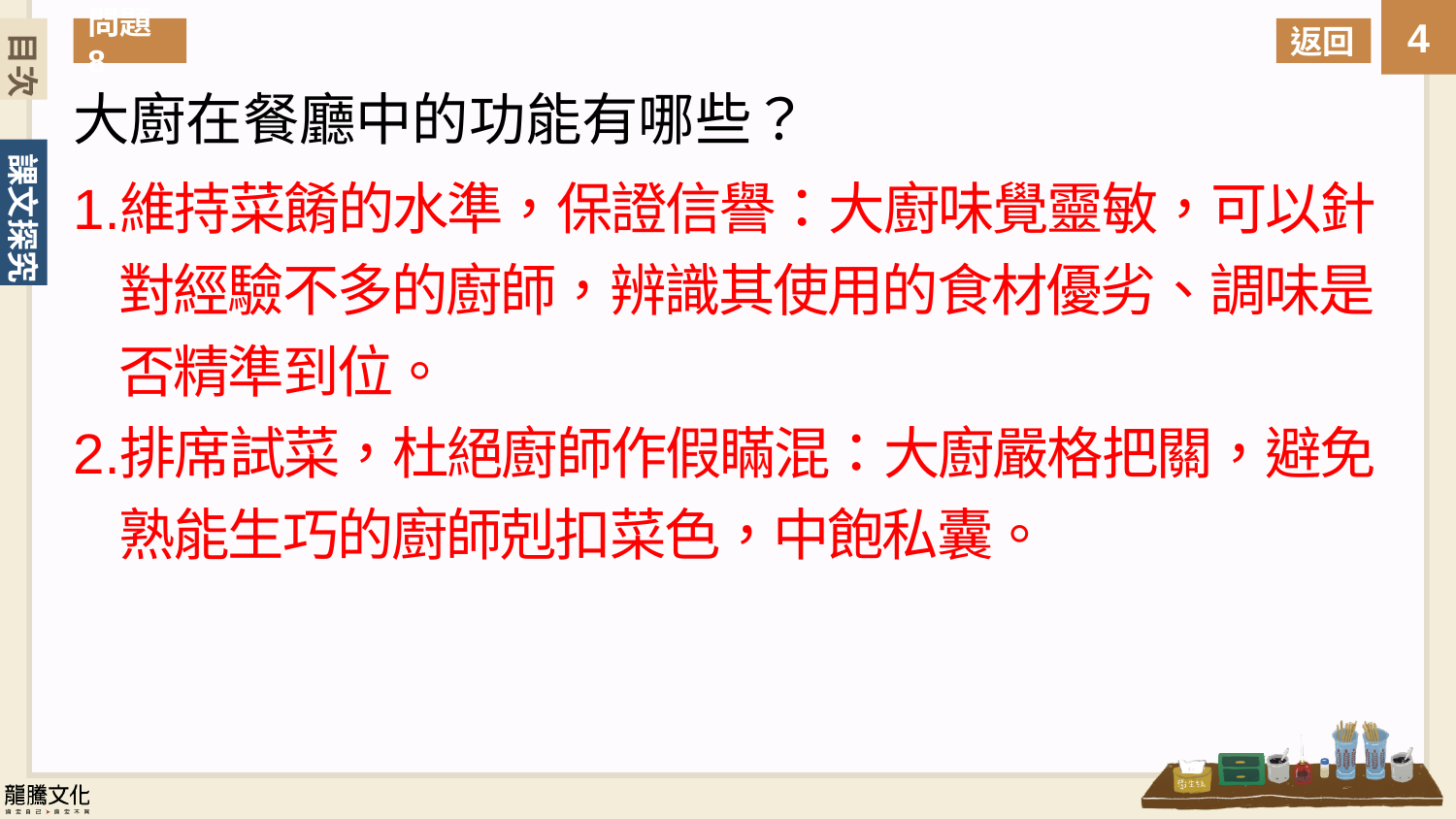

目次
問題8
返回
大廚在餐廳中的功能有哪些？
維持菜餚的水準，保證信譽：大廚味覺靈敏，可以針對經驗不多的廚師，辨識其使用的食材優劣、調味是否精準到位。
排席試菜，杜絕廚師作假瞞混：大廚嚴格把關，避免熟能生巧的廚師剋扣菜色，中飽私囊。